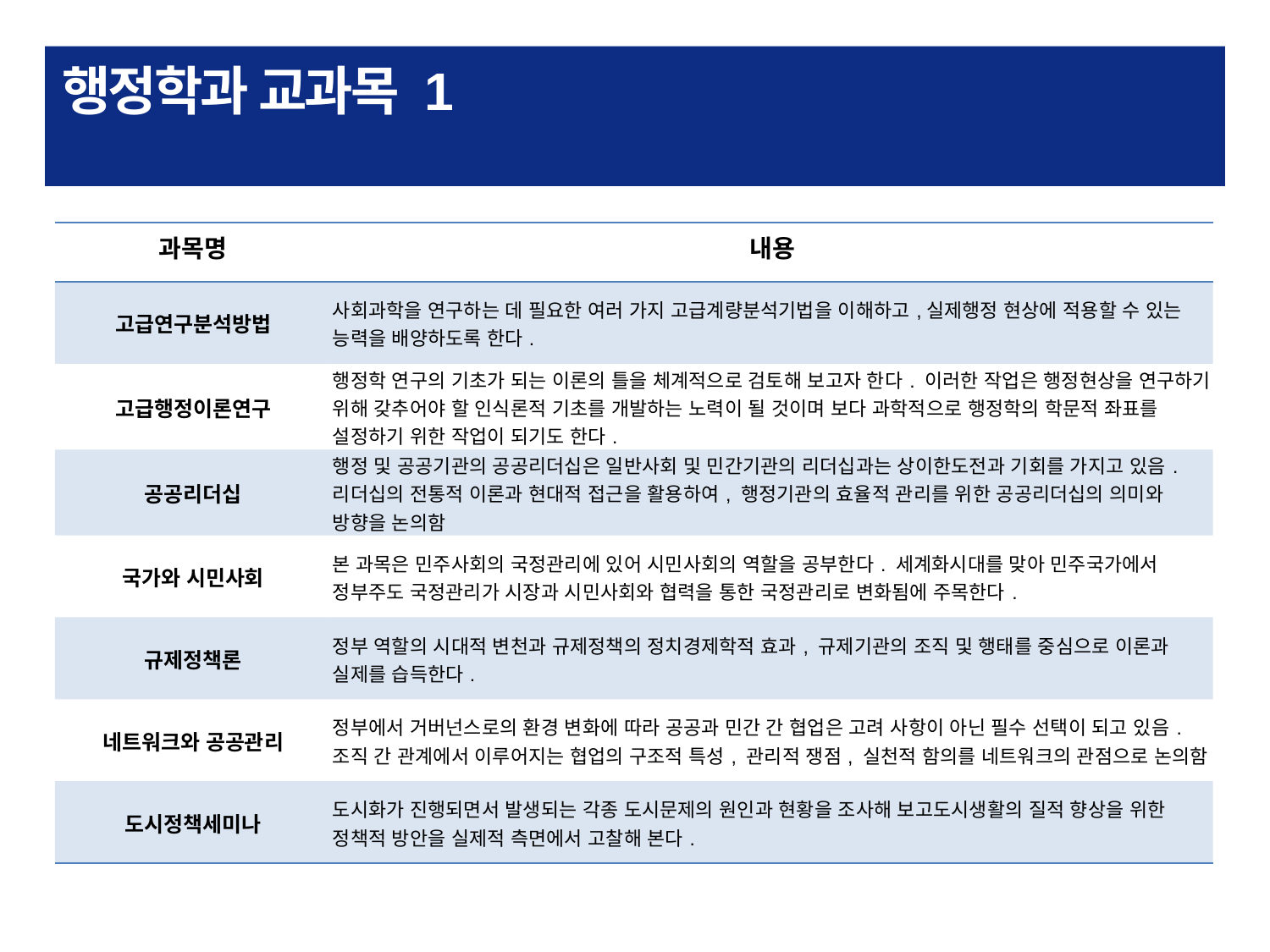

# 행정학과 교과목 1
| 과목명 | 내용 |
| --- | --- |
| 고급연구분석방법 | 사회과학을 연구하는 데 필요한 여러 가지 고급계량분석기법을 이해하고,실제행정 현상에 적용할 수 있는 능력을 배양하도록 한다. |
| 고급행정이론연구 | 행정학 연구의 기초가 되는 이론의 틀을 체계적으로 검토해 보고자 한다. 이러한 작업은 행정현상을 연구하기 위해 갖추어야 할 인식론적 기초를 개발하는 노력이 될 것이며 보다 과학적으로 행정학의 학문적 좌표를 설정하기 위한 작업이 되기도 한다. |
| 공공리더십 | 행정 및 공공기관의 공공리더십은 일반사회 및 민간기관의 리더십과는 상이한도전과 기회를 가지고 있음. 리더십의 전통적 이론과 현대적 접근을 활용하여, 행정기관의 효율적 관리를 위한 공공리더십의 의미와 방향을 논의함 |
| 국가와 시민사회 | 본 과목은 민주사회의 국정관리에 있어 시민사회의 역할을 공부한다. 세계화시대를 맞아 민주국가에서 정부주도 국정관리가 시장과 시민사회와 협력을 통한 국정관리로 변화됨에 주목한다. |
| 규제정책론 | 정부 역할의 시대적 변천과 규제정책의 정치경제학적 효과, 규제기관의 조직 및 행태를 중심으로 이론과 실제를 습득한다. |
| 네트워크와 공공관리 | 정부에서 거버넌스로의 환경 변화에 따라 공공과 민간 간 협업은 고려 사항이 아닌 필수 선택이 되고 있음. 조직 간 관계에서 이루어지는 협업의 구조적 특성, 관리적 쟁점, 실천적 함의를 네트워크의 관점으로 논의함 |
| 도시정책세미나 | 도시화가 진행되면서 발생되는 각종 도시문제의 원인과 현황을 조사해 보고도시생활의 질적 향상을 위한 정책적 방안을 실제적 측면에서 고찰해 본다. |